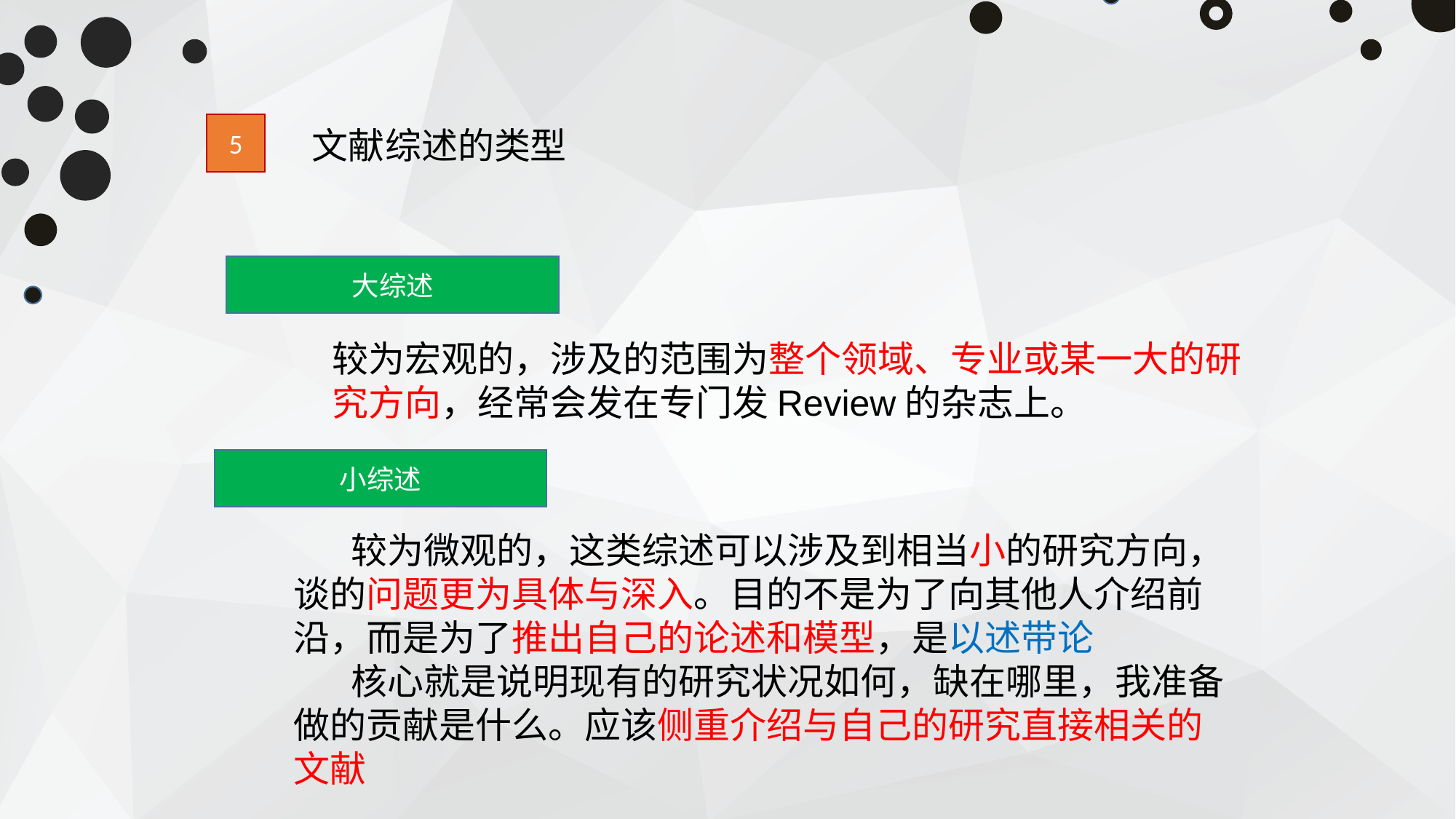

5
文献综述的类型

大综述

较为宏观的，涉及的范围为整个领域、专业或某一大的研究方向，经常会发在专门发Review的杂志上。

小综述
      较为微观的，这类综述可以涉及到相当小的研究方向，谈的问题更为具体与深入。目的不是为了向其他人介绍前沿，而是为了推出自己的论述和模型，是以述带论
      核心就是说明现有的研究状况如何，缺在哪里，我准备做的贡献是什么。应该侧重介绍与自己的研究直接相关的文献